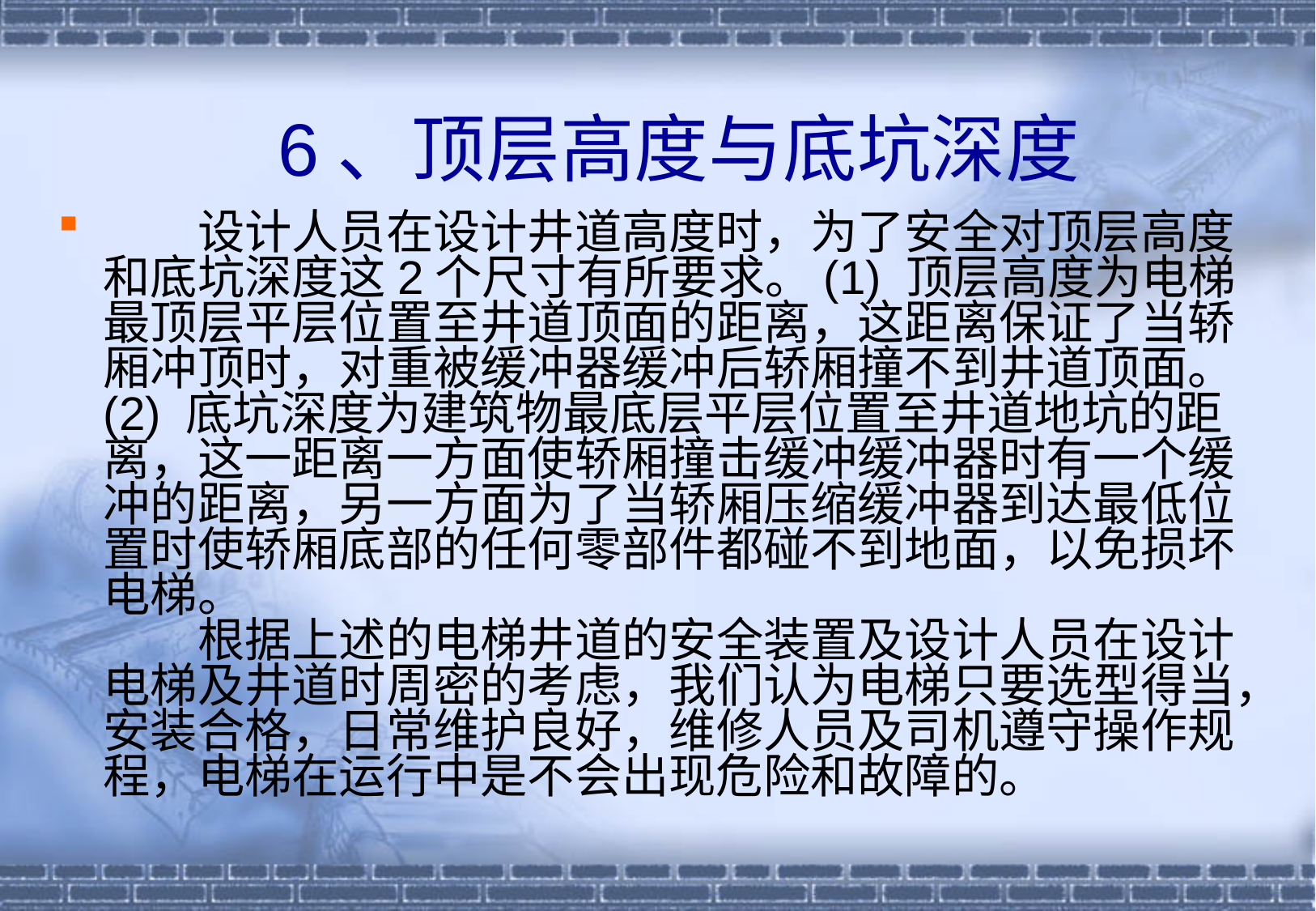

# 6、顶层高度与底坑深度
　　设计人员在设计井道高度时，为了安全对顶层高度和底坑深度这2个尺寸有所要求。(1) 顶层高度为电梯最顶层平层位置至井道顶面的距离，这距离保证了当轿厢冲顶时，对重被缓冲器缓冲后轿厢撞不到井道顶面。(2) 底坑深度为建筑物最底层平层位置至井道地坑的距离，这一距离一方面使轿厢撞击缓冲缓冲器时有一个缓冲的距离，另一方面为了当轿厢压缩缓冲器到达最低位置时使轿厢底部的任何零部件都碰不到地面，以免损坏电梯。
　　根据上述的电梯井道的安全装置及设计人员在设计电梯及井道时周密的考虑，我们认为电梯只要选型得当，安装合格，日常维护良好，维修人员及司机遵守操作规程，电梯在运行中是不会出现危险和故障的。